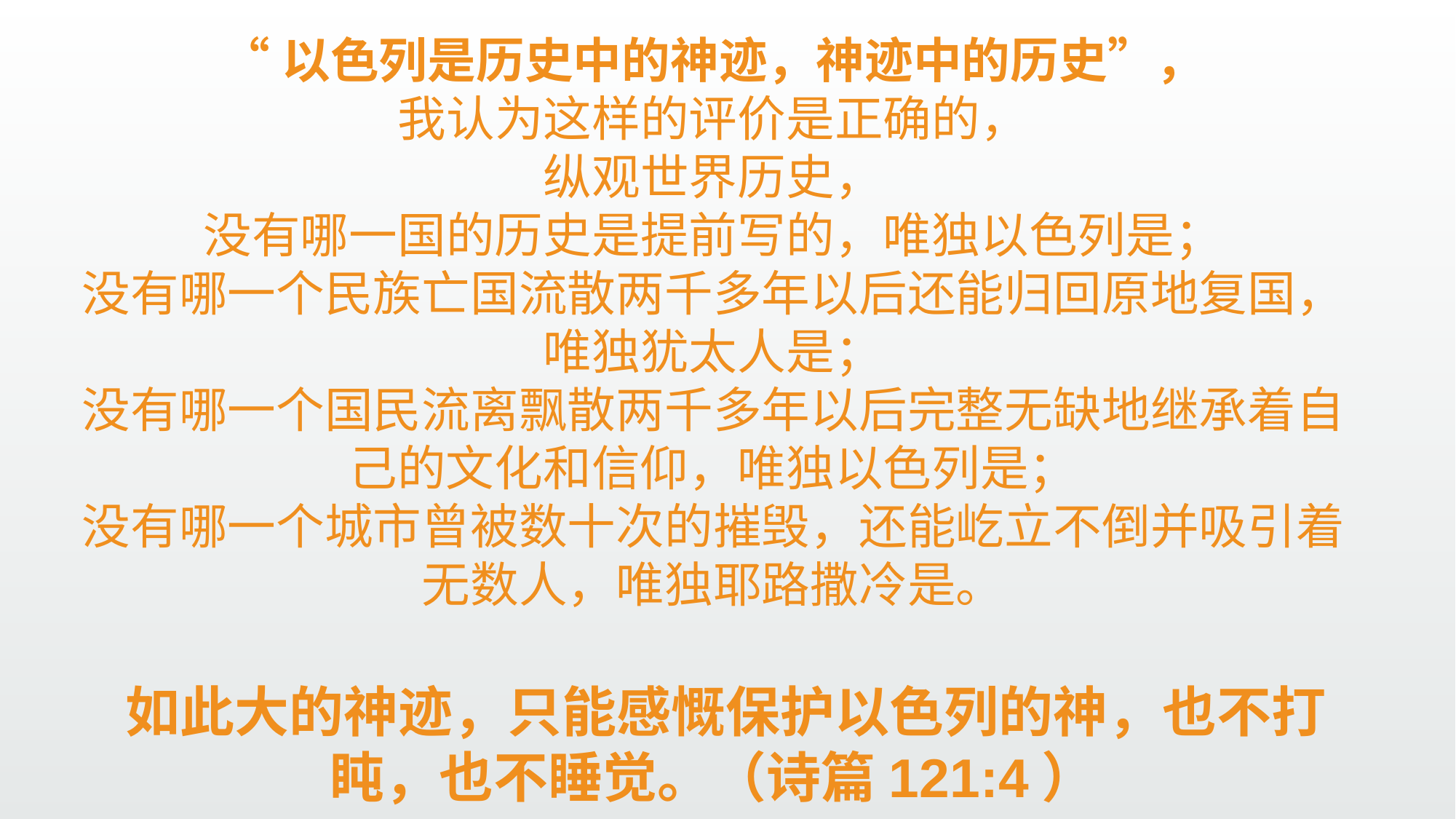

“以色列是历史中的神迹，神迹中的历史”，
我认为这样的评价是正确的，
纵观世界历史，
没有哪一国的历史是提前写的，唯独以色列是；
没有哪一个民族亡国流散两千多年以后还能归回原地复国，唯独犹太人是；
没有哪一个国民流离飘散两千多年以后完整无缺地继承着自己的文化和信仰，唯独以色列是；
没有哪一个城市曾被数十次的摧毁，还能屹立不倒并吸引着无数人，唯独耶路撒冷是。

 如此大的神迹，只能感慨保护以色列的神，也不打盹，也不睡觉。（诗篇121:4）